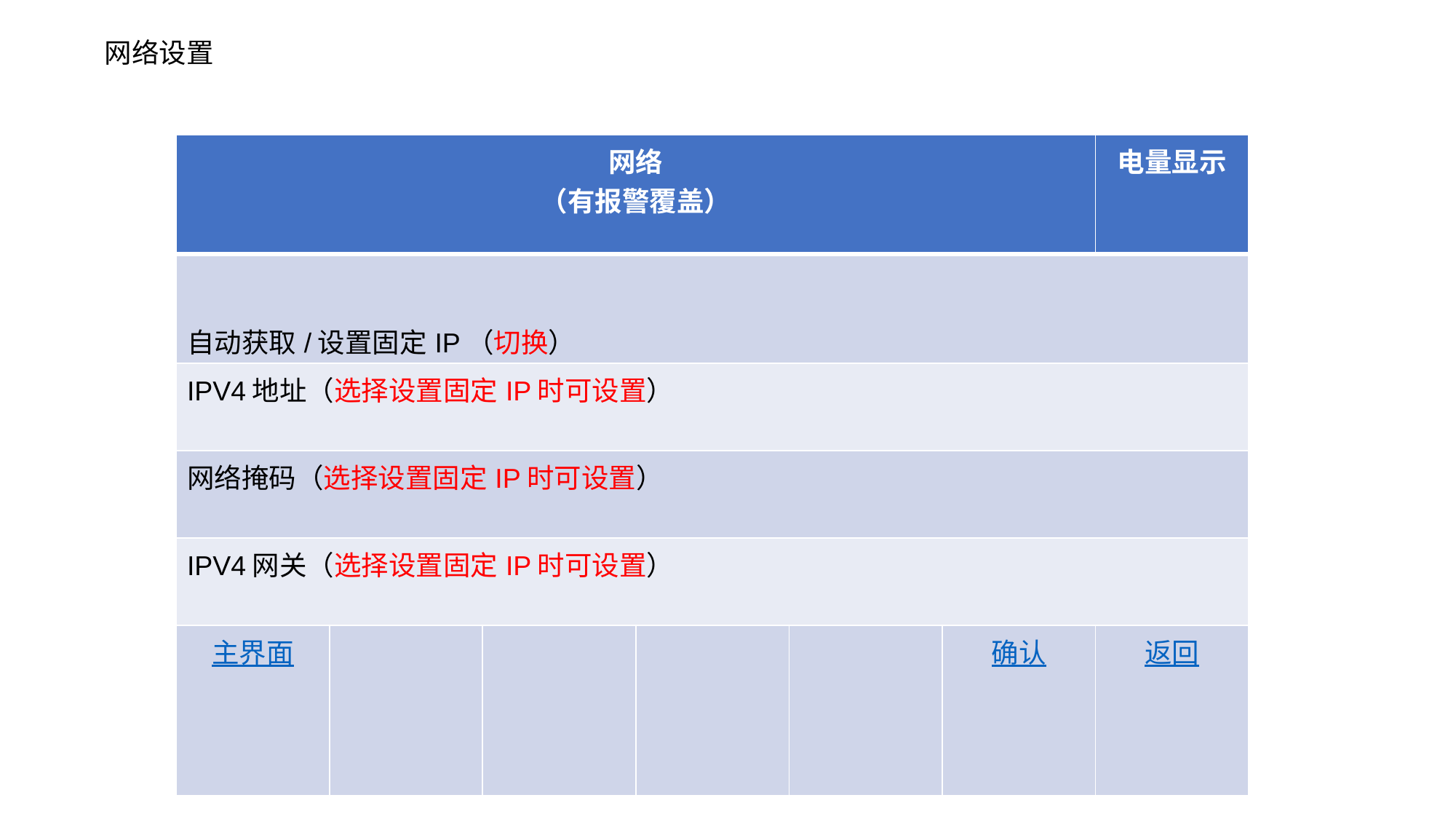

网络设置
| 网络 （有报警覆盖） |  |  |  |  |  | 电量显示 |
| --- | --- | --- | --- | --- | --- | --- |
| 自动获取/设置固定IP（切换） |  |  |  |  |  |  |
| IPV4地址（选择设置固定IP时可设置） |  |  |  |  |  |  |
| 网络掩码（选择设置固定IP时可设置） |  |  |  |  |  |  |
| IPV4网关（选择设置固定IP时可设置） |  |  |  |  |  |  |
| 主界面 |  |  |  |  | 确认 | 返回 |